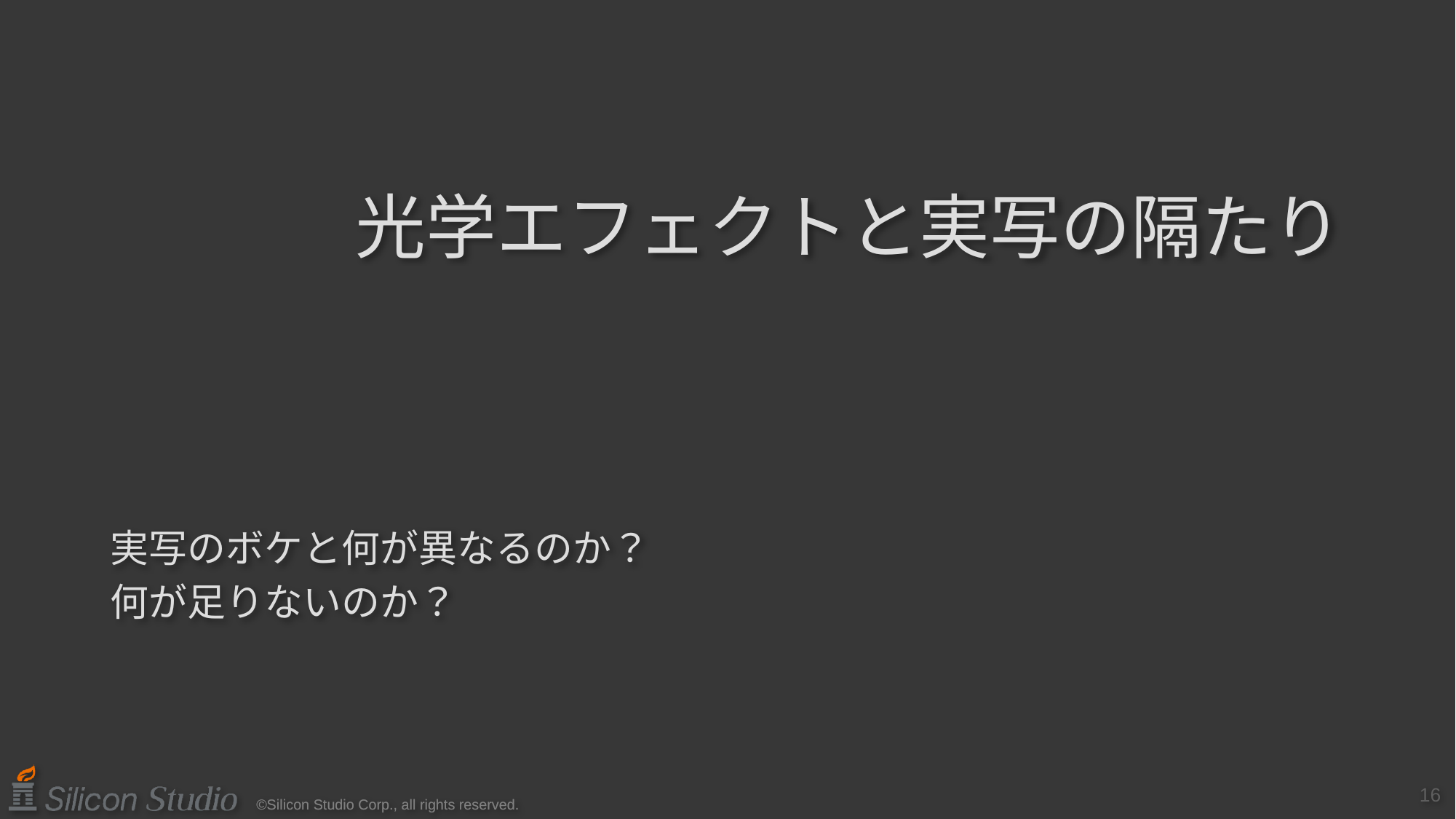

# 光学エフェクトと実写の隔たり
実写のボケと何が異なるのか？
何が足りないのか？
16